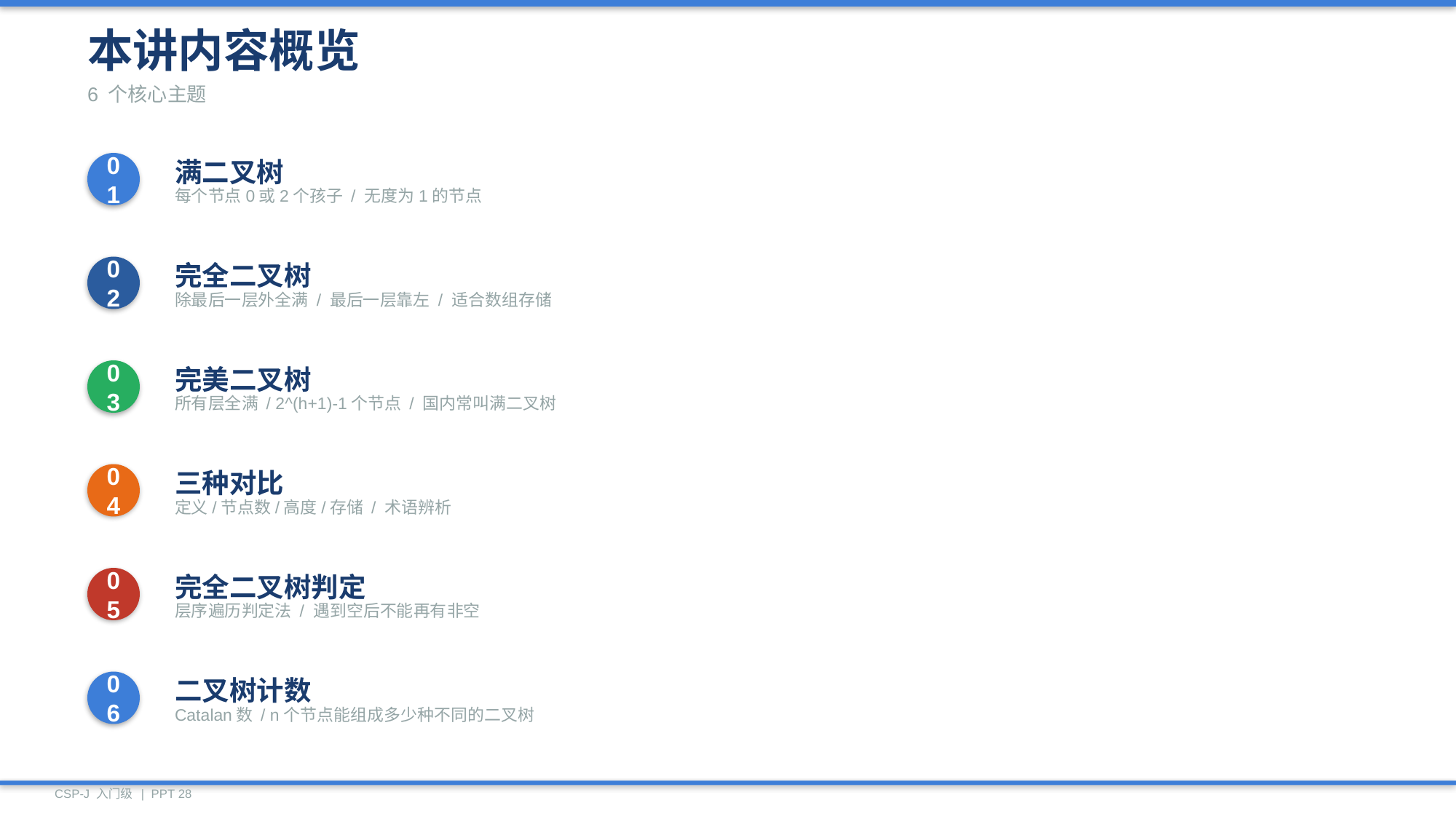

本讲内容概览
6 个核心主题
01
满二叉树
每个节点0或2个孩子 / 无度为1的节点
02
完全二叉树
除最后一层外全满 / 最后一层靠左 / 适合数组存储
03
完美二叉树
所有层全满 / 2^(h+1)-1个节点 / 国内常叫满二叉树
04
三种对比
定义/节点数/高度/存储 / 术语辨析
05
完全二叉树判定
层序遍历判定法 / 遇到空后不能再有非空
06
二叉树计数
Catalan数 / n个节点能组成多少种不同的二叉树

CSP-J 入门级  |  PPT 28